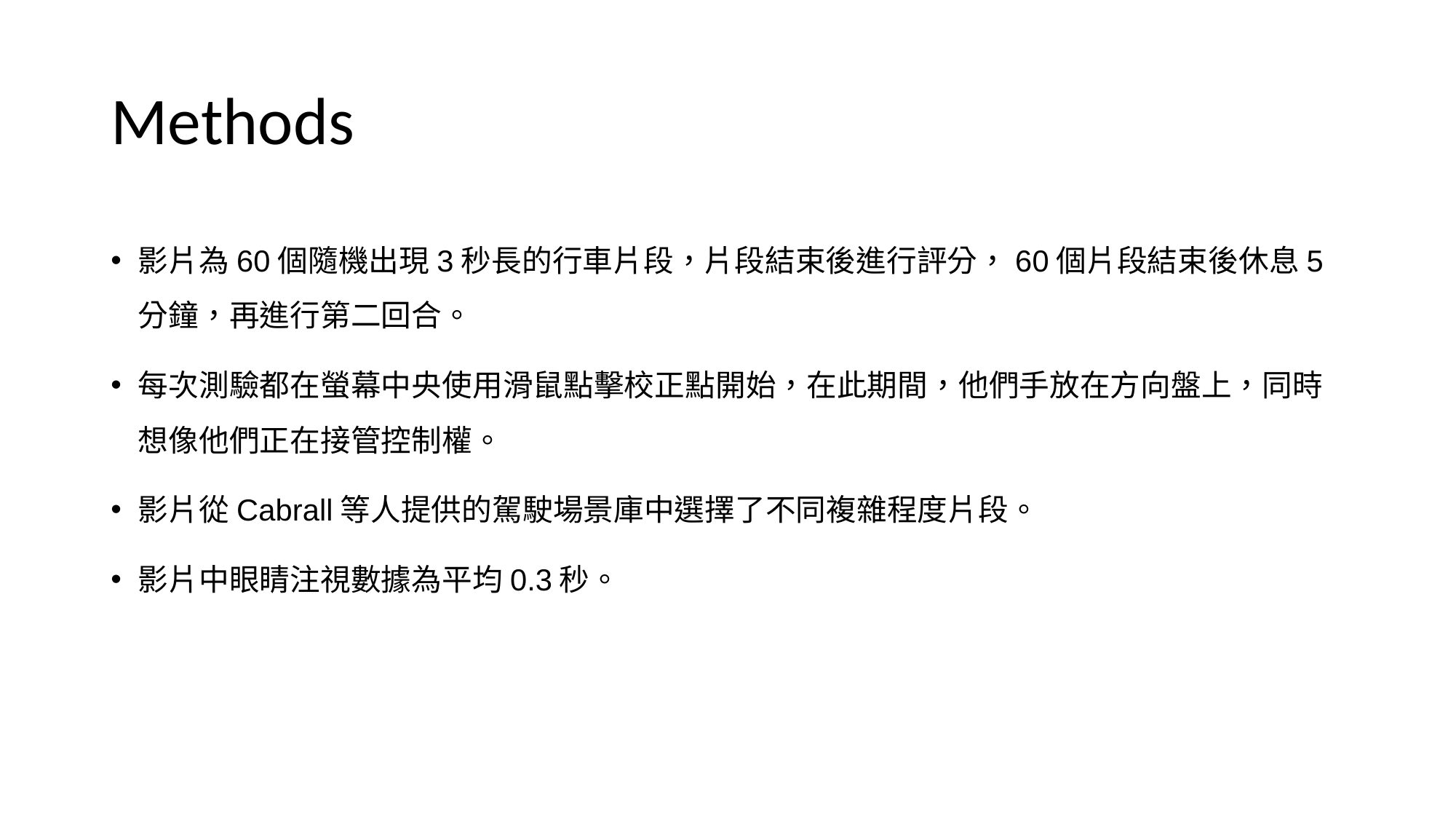

# Methods
影片為60個隨機出現3秒長的行車片段，片段結束後進行評分，60個片段結束後休息5分鐘，再進行第二回合。
每次測驗都在螢幕中央使用滑鼠點擊校正點開始，在此期間，他們手放在方向盤上，同時想像他們正在接管控制權。
影片從Cabrall等人提供的駕駛場景庫中選擇了不同複雜程度片段。
影片中眼睛注視數據為平均0.3秒。